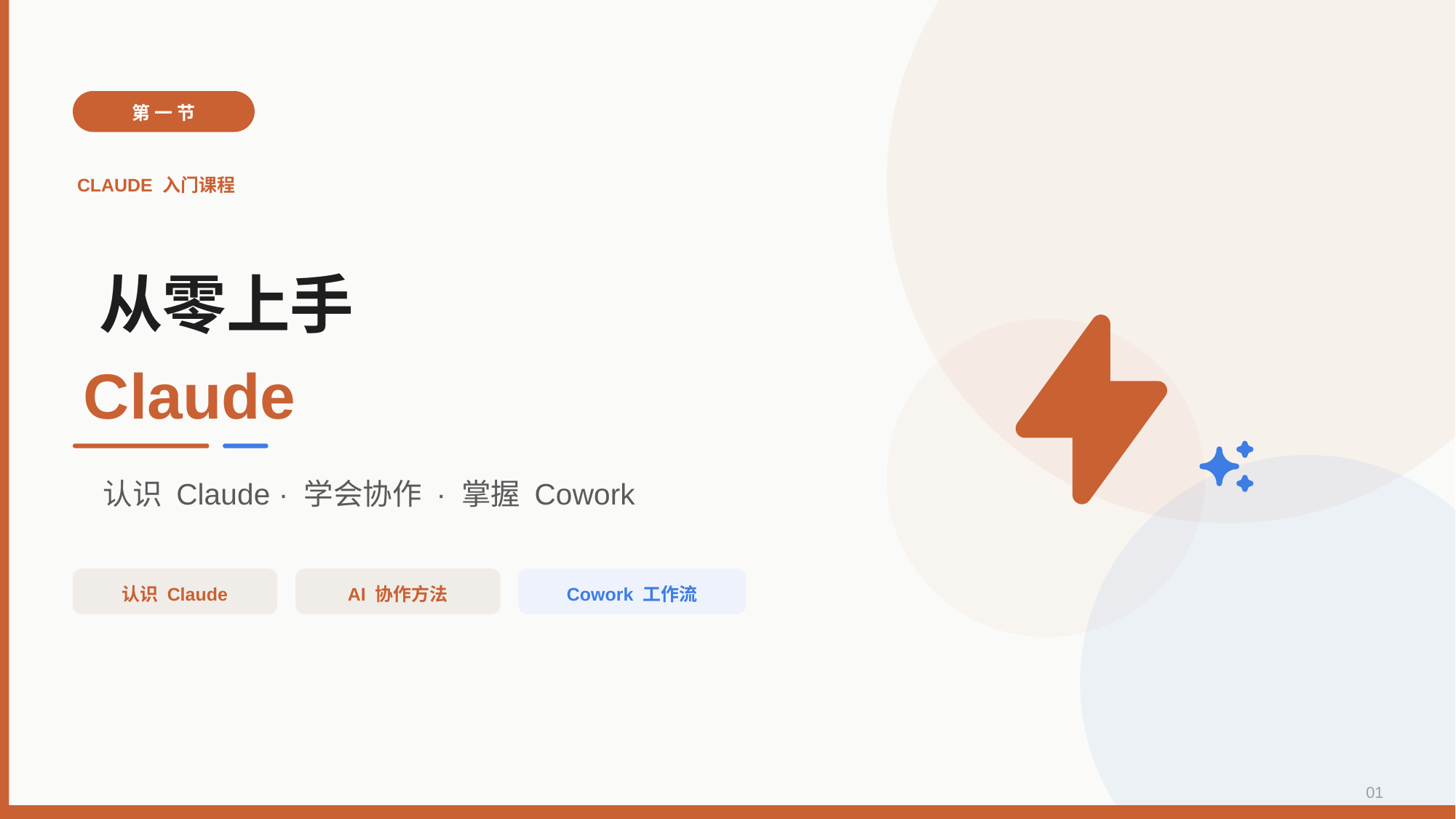

第 一 节
CLAUDE 入门课程
从零上手

Claude

认识 Claude · 学会协作 · 掌握 Cowork

认识 Claude
AI 协作方法
Cowork 工作流
01